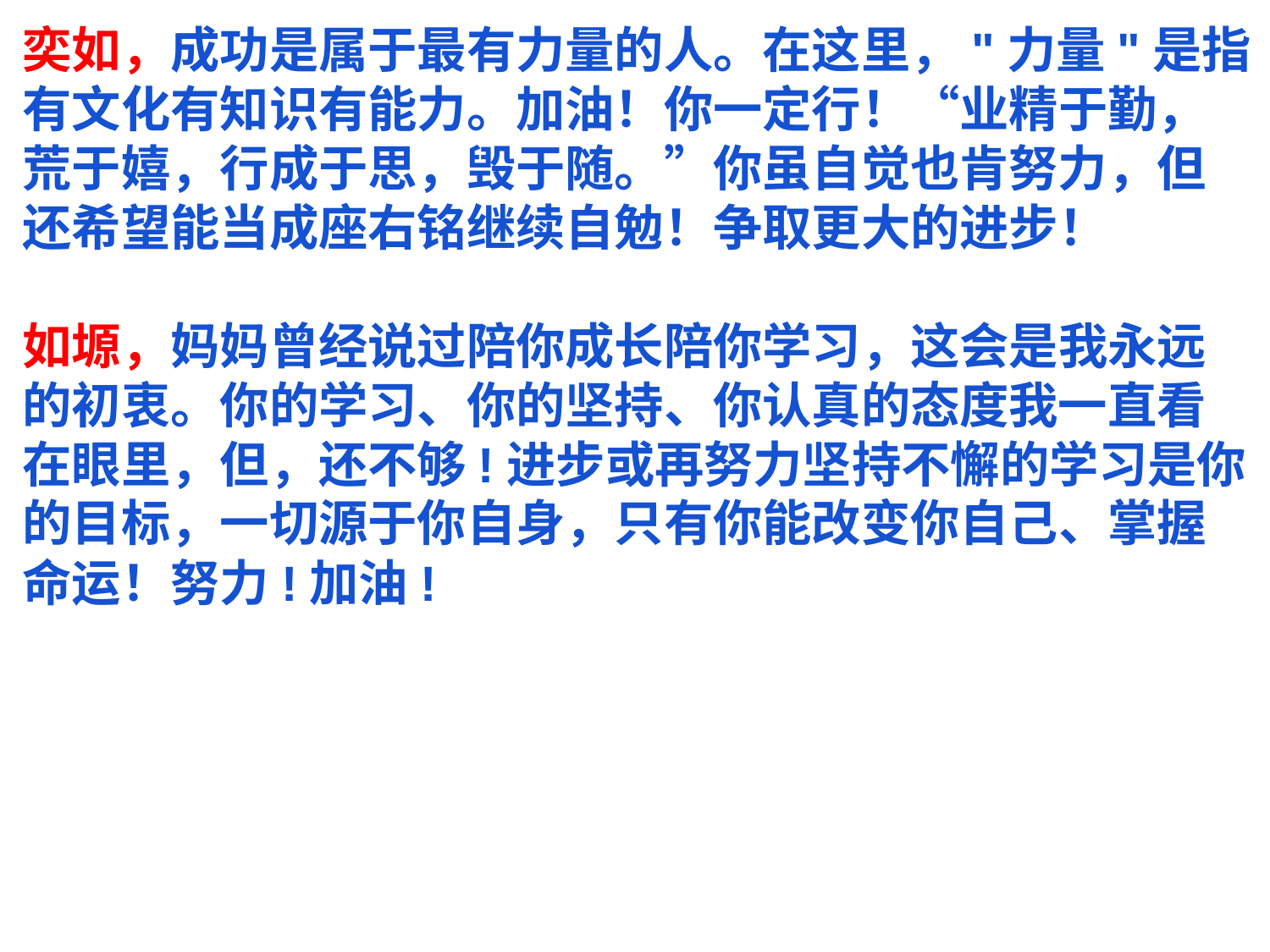

奕如，成功是属于最有力量的人。在这里，"力量"是指有文化有知识有能力。加油！你一定行！“业精于勤，荒于嬉，行成于思，毁于随。”你虽自觉也肯努力，但还希望能当成座右铭继续自勉！争取更大的进步！

如塬，妈妈曾经说过陪你成长陪你学习，这会是我永远的初衷。你的学习、你的坚持、你认真的态度我一直看在眼里，但，还不够!进步或再努力坚持不懈的学习是你的目标，一切源于你自身，只有你能改变你自己、掌握命运！努力!加油!